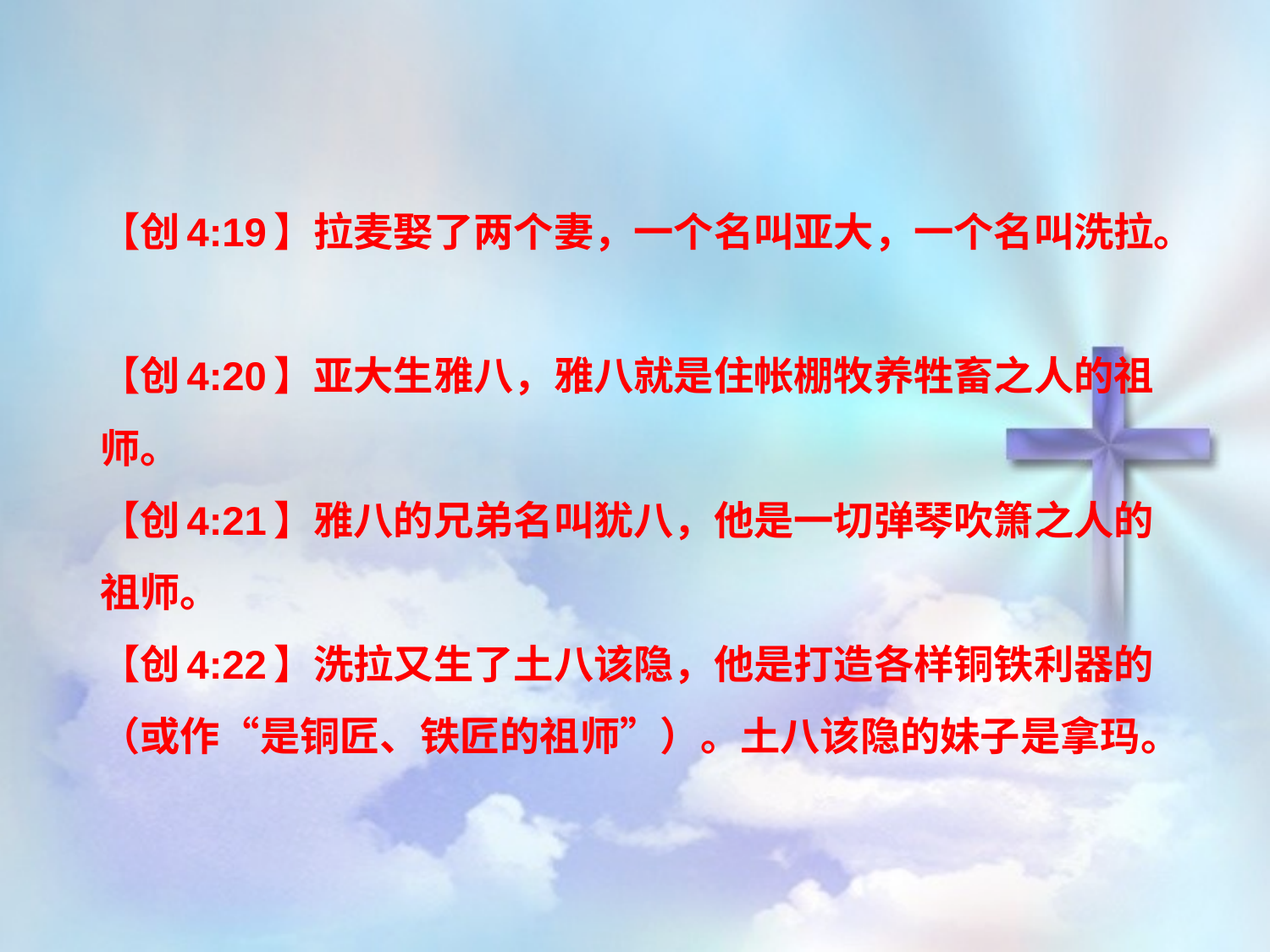

# 【创4:19】拉麦娶了两个妻，一个名叫亚大，一个名叫洗拉。 【创4:20】亚大生雅八，雅八就是住帐棚牧养牲畜之人的祖师。 【创4:21】雅八的兄弟名叫犹八，他是一切弹琴吹箫之人的祖师。 【创4:22】洗拉又生了土八该隐，他是打造各样铜铁利器的（或作“是铜匠、铁匠的祖师”）。土八该隐的妹子是拿玛。